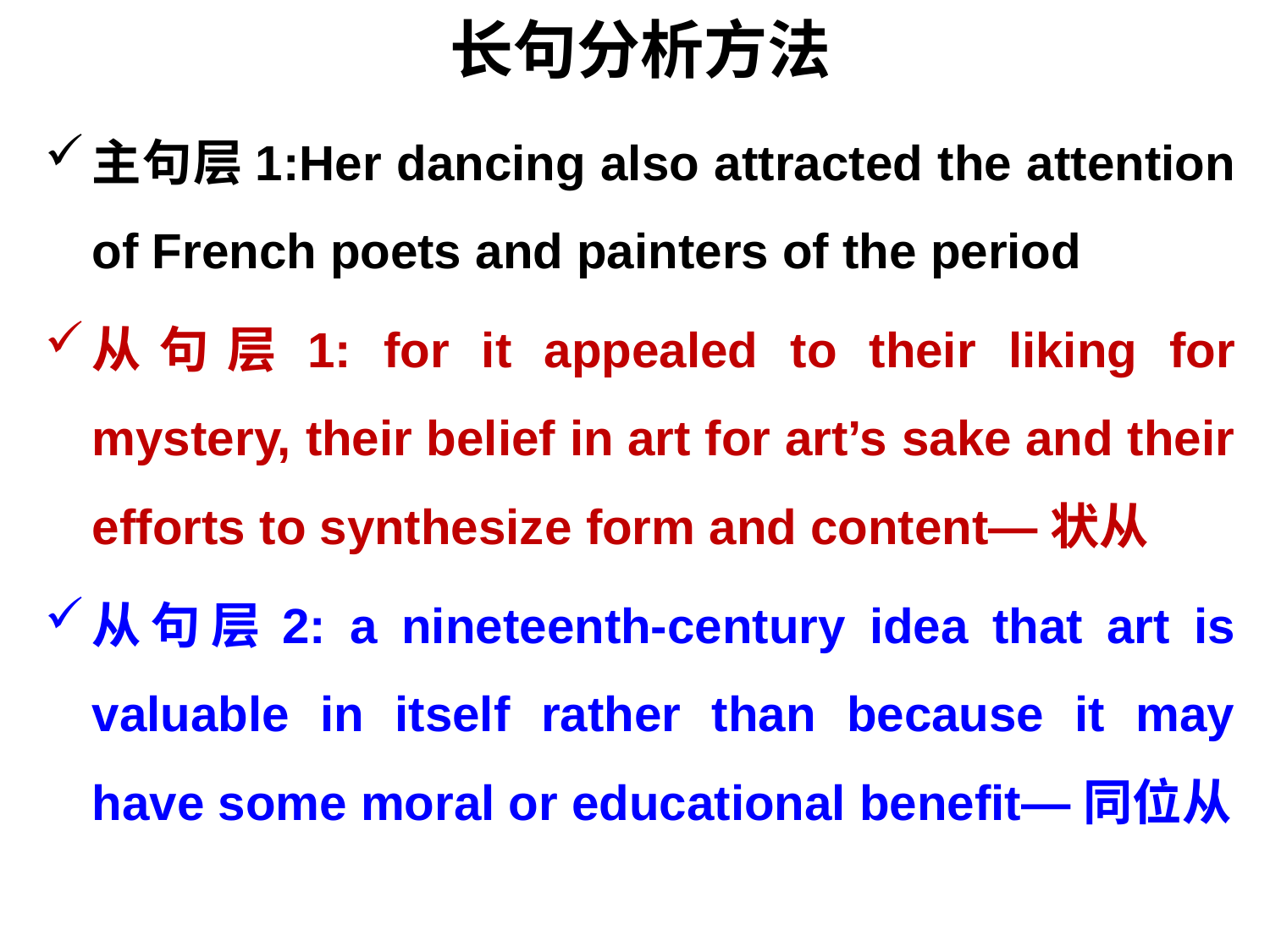

长句分析方法
主句层1:Her dancing also attracted the attention of French poets and painters of the period
从句层1: for it appealed to their liking for mystery, their belief in art for art’s sake and their efforts to synthesize form and content—状从
从句层2: a nineteenth-century idea that art is valuable in itself rather than because it may have some moral or educational benefit—同位从